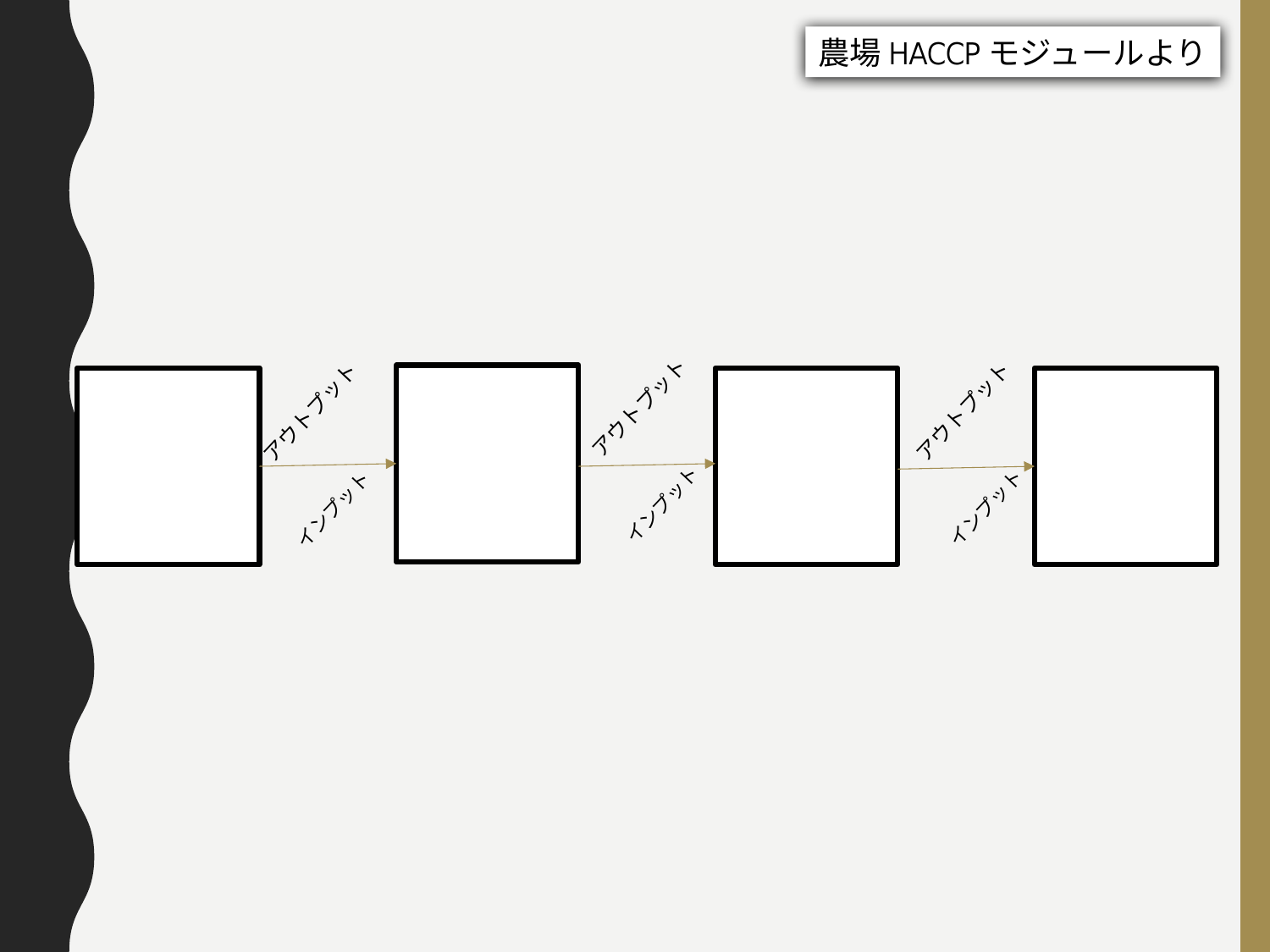

農場HACCPモジュールより
アウトプット
インプット
アウトプット
インプット
アウトプット
インプット